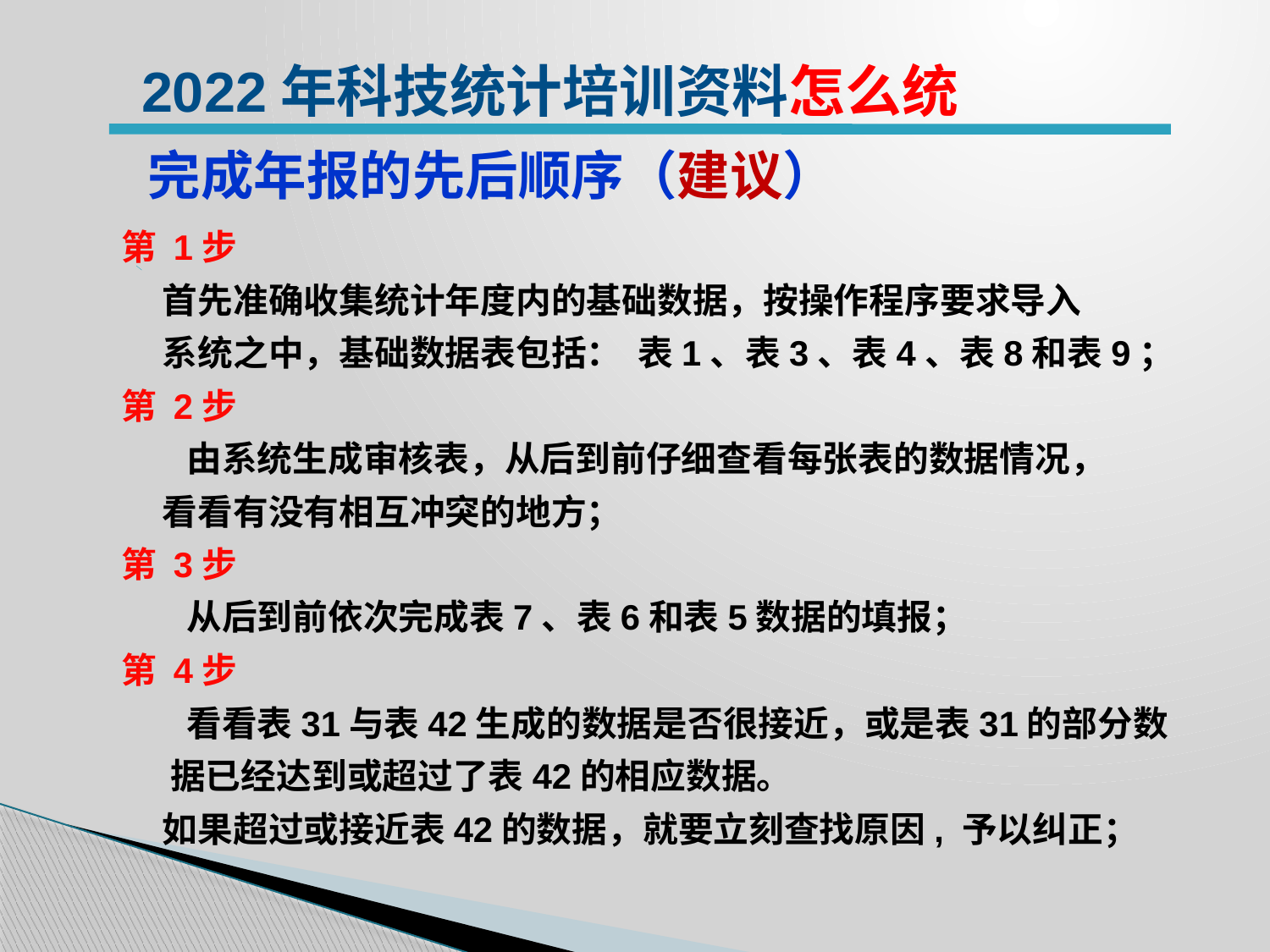

2022年科技统计培训资料怎么统
  完成年报的先后顺序（建议）
第 1步
    首先准确收集统计年度内的基础数据，按操作程序要求导入
    系统之中，基础数据表包括：  表1、表3、表4、表8和表9；
第 2步
       由系统生成审核表，从后到前仔细查看每张表的数据情况，
    看看有没有相互冲突的地方；
第 3步
       从后到前依次完成表7、表6和表5数据的填报；
第 4步
       看看表31与表42生成的数据是否很接近，或是表31的部分数
     据已经达到或超过了表42的相应数据。
    如果超过或接近表42的数据，就要立刻查找原因, 予以纠正；